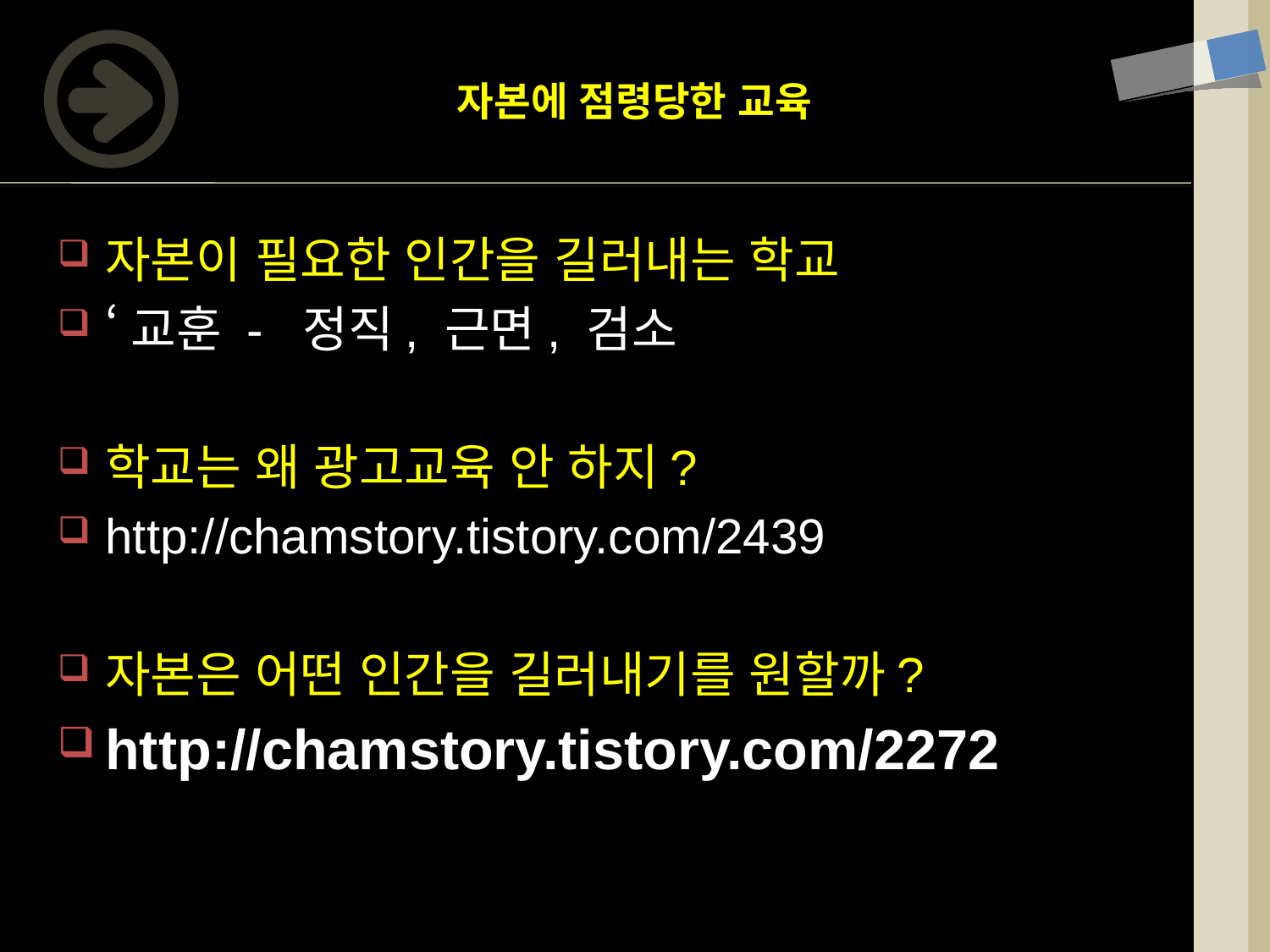

# 자본에 점령당한 교육
자본이 필요한 인간을 길러내는 학교
‘교훈 -  정직, 근면, 검소

학교는 왜 광고교육 안 하지?
http://chamstory.tistory.com/2439

자본은 어떤 인간을 길러내기를 원할까?
http://chamstory.tistory.com/2272